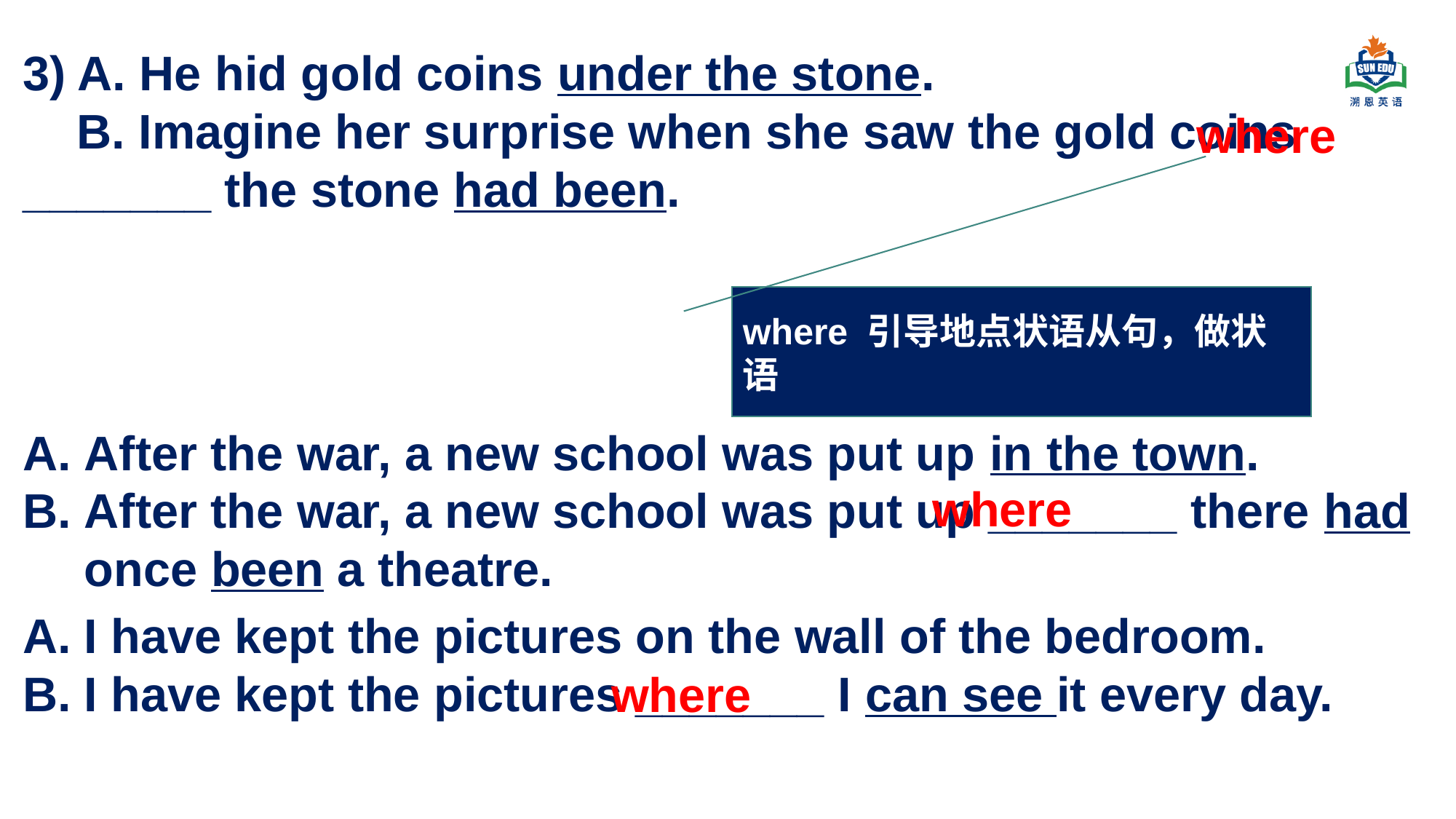

3) A. He hid gold coins under the stone.
    B. Imagine her surprise when she saw the gold coins _______ the stone had been.
where
where 引导地点状语从句，做状语
After the war, a new school was put up in the town.
After the war, a new school was put up _______ there had once been a theatre.
where
I have kept the pictures on the wall of the bedroom.
I have kept the pictures _______ I can see it every day.
where